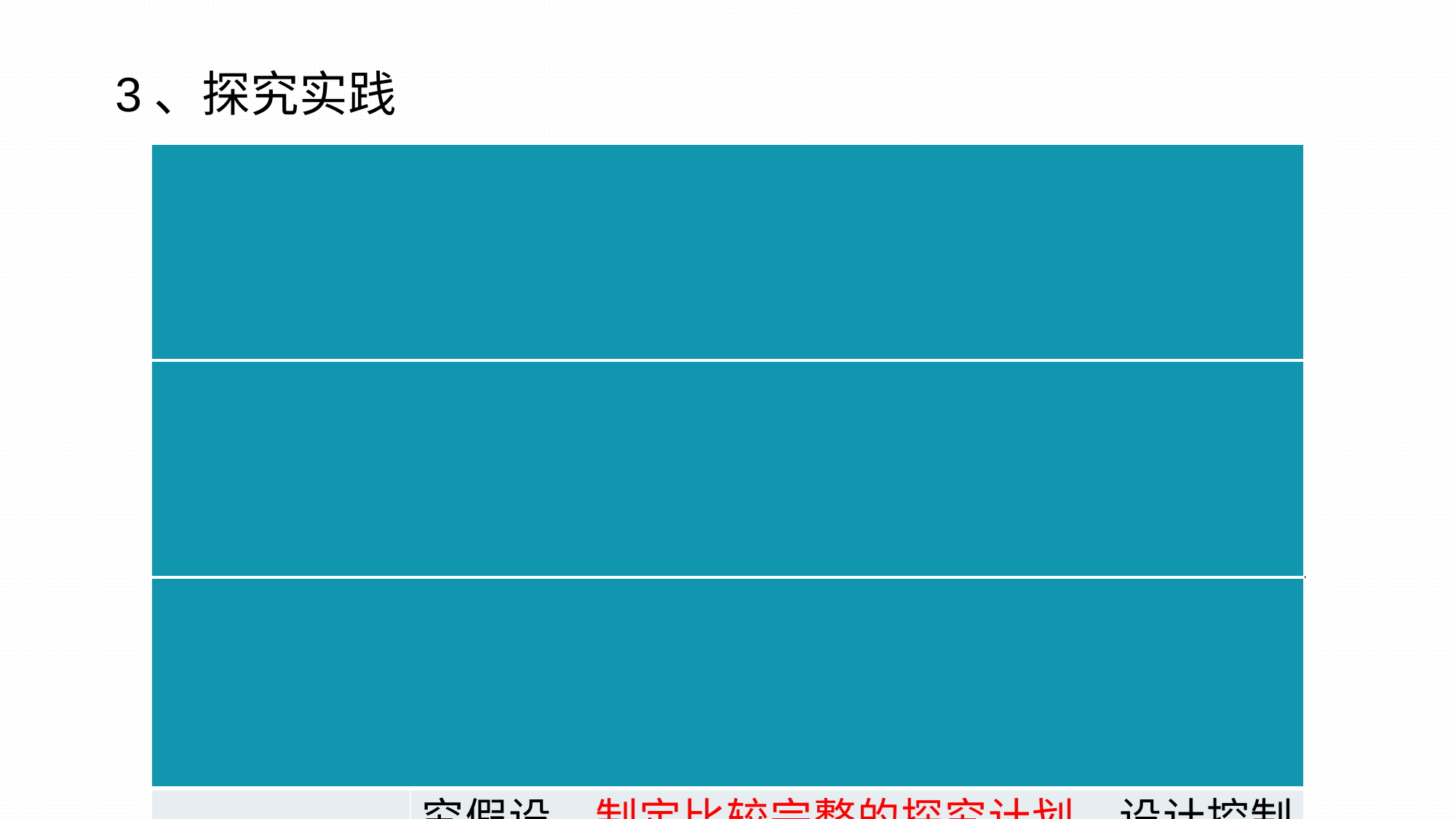

3、探究实践
| 1-2年级 | 能在教师指导下，通过对具体现象与事物的观察和比较，提出感兴趣的问题，做出简单的猜想，并了解科学探究需要制定计划。具有初步的提出问题和制定计划的意识。 |
| --- | --- |
| 3-4年级 | 能在教师引导下，通过对具体现象与事物和比较，提出可探究的科学问题，并基于已有经验和所学知识，从现象和事件发生的条件、过程、原因等方面提出假设，制定简单的探究计划 |
| 5-6年级 | 能基于所学知识，从事物的结构、功能、变化及相互关系等角度提出课探究的科学问题和研究假设，制定比较完整的探究计划，设计控制变量的实验方案。 |
|  |
| --- |

|  |
| --- |
|  |
| --- |